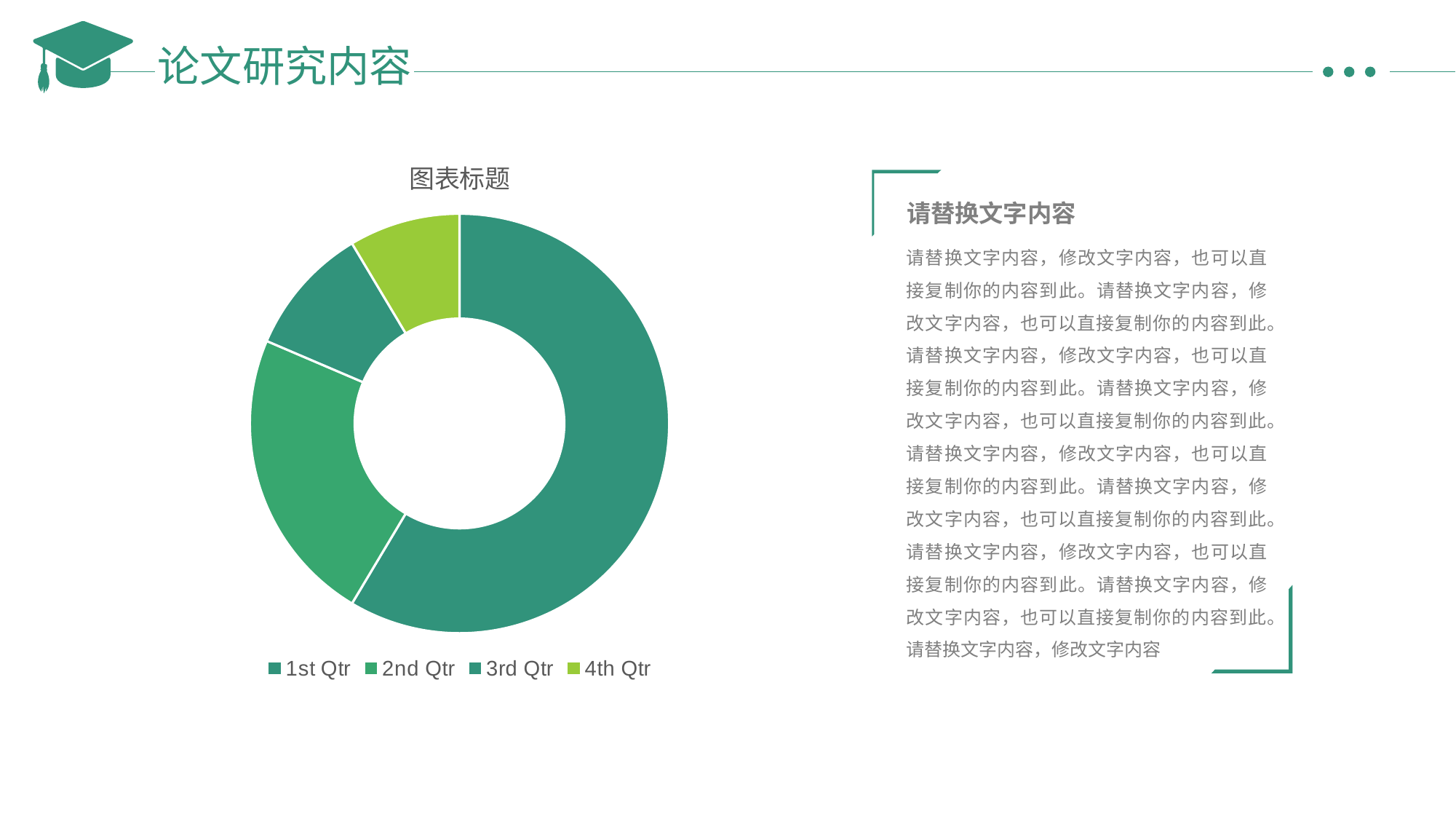

论文研究内容

### Chart: 图表标题

| Category | Sales |
|---|---|
| 1st Qtr | 8.2 |
| 2nd Qtr | 3.2 |
| 3rd Qtr | 1.4 |
| 4th Qtr | 1.2 |
请替换文字内容
请替换文字内容，修改文字内容，也可以直接复制你的内容到此。请替换文字内容，修改文字内容，也可以直接复制你的内容到此。请替换文字内容，修改文字内容，也可以直接复制你的内容到此。请替换文字内容，修改文字内容，也可以直接复制你的内容到此。请替换文字内容，修改文字内容，也可以直接复制你的内容到此。请替换文字内容，修改文字内容，也可以直接复制你的内容到此。请替换文字内容，修改文字内容，也可以直接复制你的内容到此。请替换文字内容，修改文字内容，也可以直接复制你的内容到此。请替换文字内容，修改文字内容